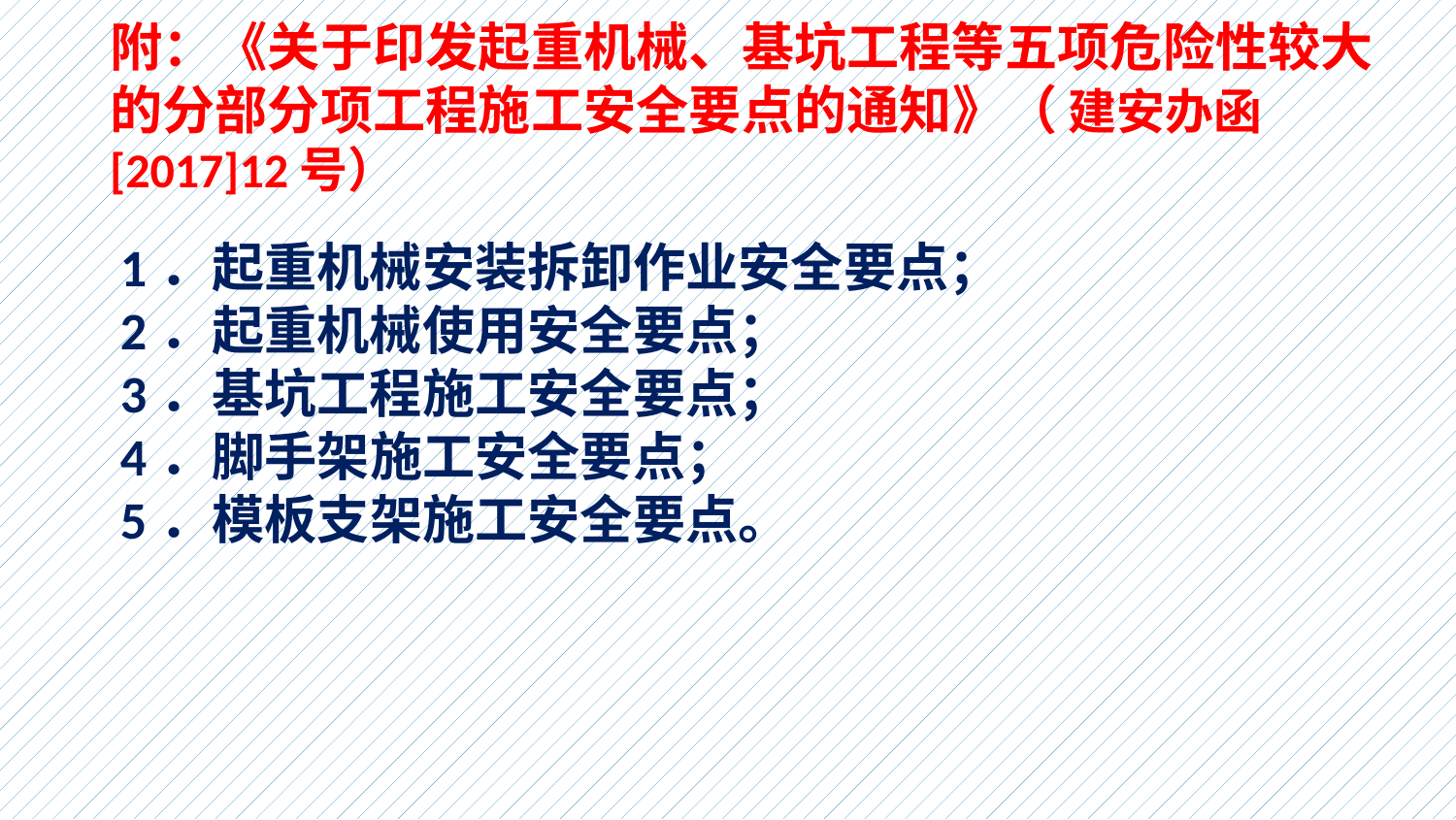

附：《关于印发起重机械、基坑工程等五项危险性较大的分部分项工程施工安全要点的通知》（ 建安办函[2017]12号）
1．起重机械安装拆卸作业安全要点；
2．起重机械使用安全要点；
3．基坑工程施工安全要点；
4．脚手架施工安全要点；
5．模板支架施工安全要点。